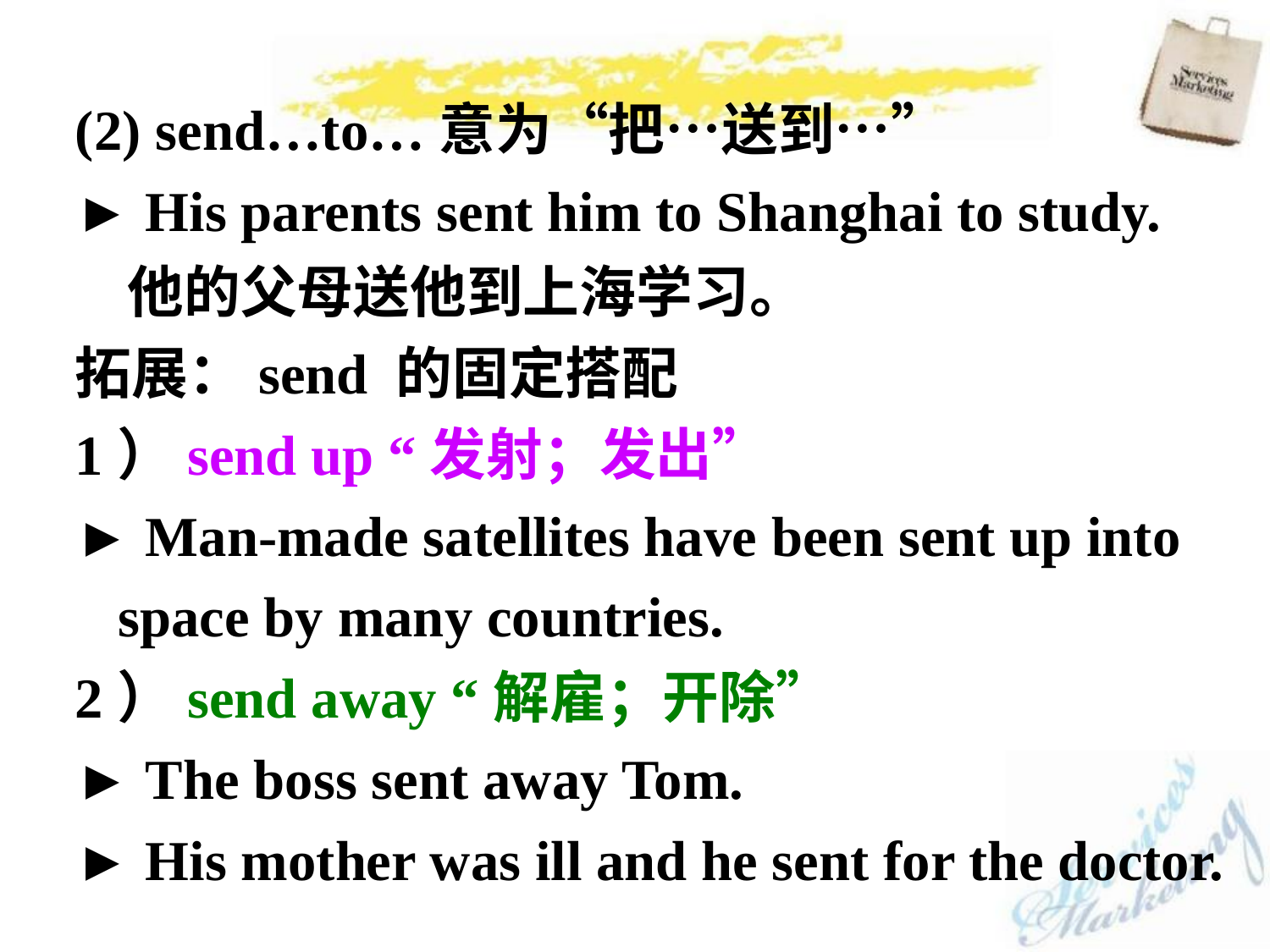

(2) send…to…意为“把…送到…”
► His parents sent him to Shanghai to study.
   他的父母送他到上海学习。
拓展：send 的固定搭配
1）send up “发射；发出”
► Man-made satellites have been sent up into
   space by many countries.
2）send away “解雇；开除”
► The boss sent away Tom.
► His mother was ill and he sent for the doctor.